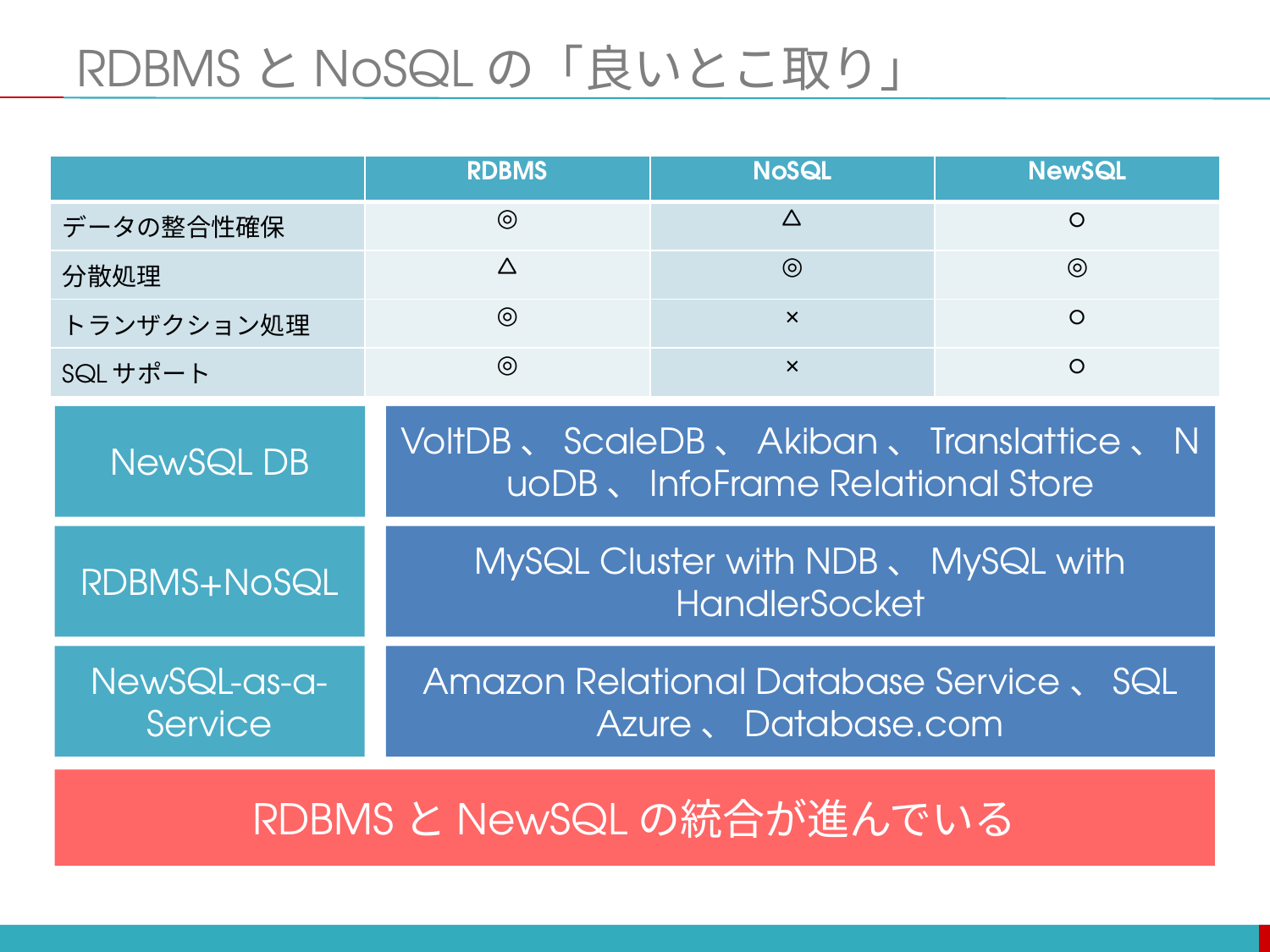

# RDBMSとNoSQLの「良いとこ取り」
|  | RDBMS | NoSQL | NewSQL |
| --- | --- | --- | --- |
| データの整合性確保 | ◎ | △ | ○ |
| 分散処理 | △ | ◎ | ◎ |
| トランザクション処理 | ◎ | × | ○ |
| SQLサポート | ◎ | × | ○ |
NewSQL DB
VoltDB、ScaleDB、Akiban、Translattice、NuoDB、InfoFrame Relational Store
RDBMS+NoSQL
MySQL Cluster with NDB、MySQL with HandlerSocket
NewSQL-as-a-Service
Amazon Relational Database Service、SQL Azure、Database.com
RDBMSとNewSQLの統合が進んでいる